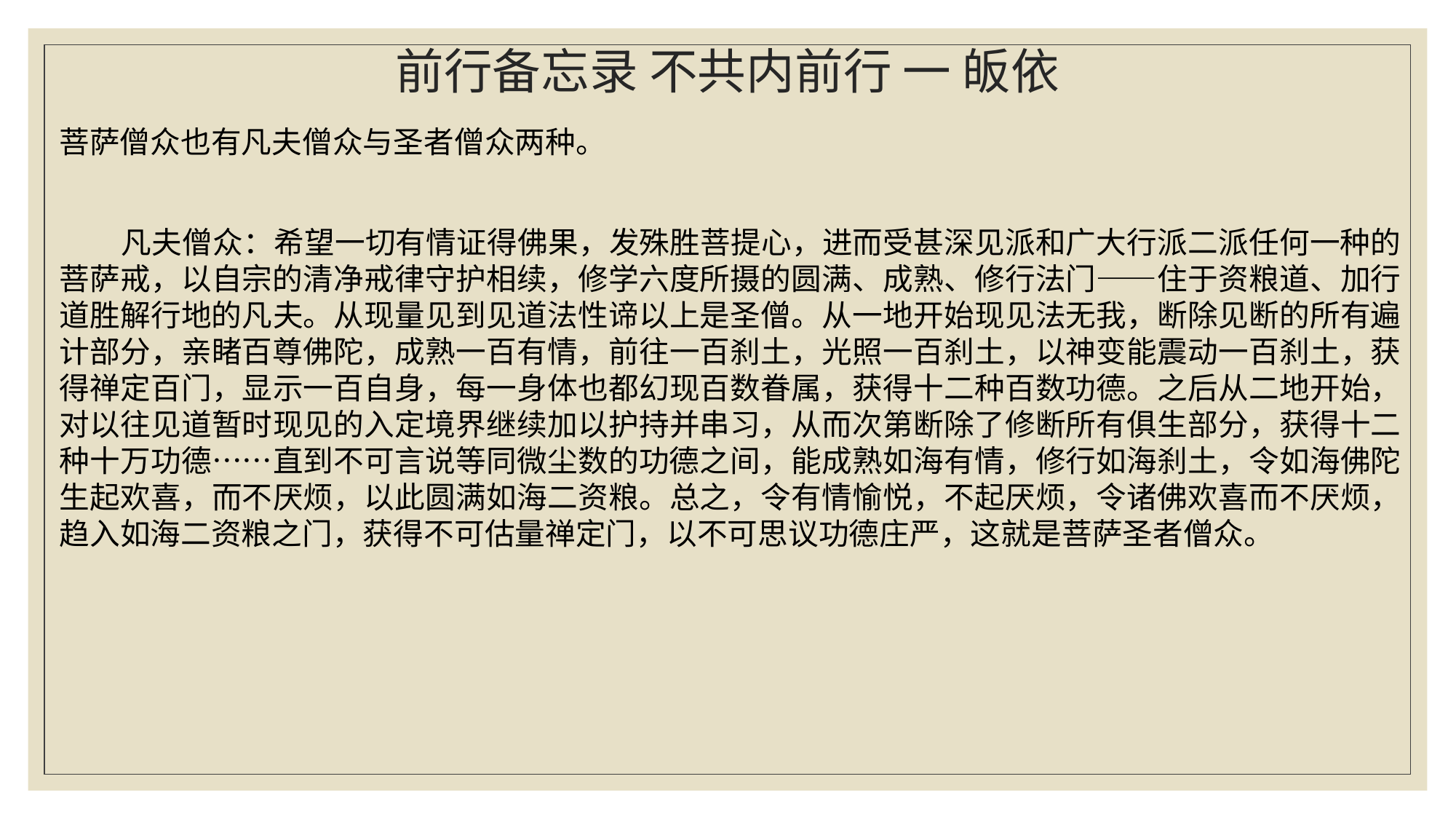

# 前行备忘录 不共内前行 一 皈依
菩萨僧众也有凡夫僧众与圣者僧众两种。

        凡夫僧众：希望一切有情证得佛果，发殊胜菩提心，进而受甚深见派和广大行派二派任何一种的菩萨戒，以自宗的清净戒律守护相续，修学六度所摄的圆满、成熟、修行法门——住于资粮道、加行道胜解行地的凡夫。从现量见到见道法性谛以上是圣僧。从一地开始现见法无我，断除见断的所有遍计部分，亲睹百尊佛陀，成熟一百有情，前往一百刹土，光照一百刹土，以神变能震动一百刹土，获得禅定百门，显示一百自身，每一身体也都幻现百数眷属，获得十二种百数功德。之后从二地开始，对以往见道暂时现见的入定境界继续加以护持并串习，从而次第断除了修断所有俱生部分，获得十二种十万功德……直到不可言说等同微尘数的功德之间，能成熟如海有情，修行如海刹土，令如海佛陀生起欢喜，而不厌烦，以此圆满如海二资粮。总之，令有情愉悦，不起厌烦，令诸佛欢喜而不厌烦，趋入如海二资粮之门，获得不可估量禅定门，以不可思议功德庄严，这就是菩萨圣者僧众。